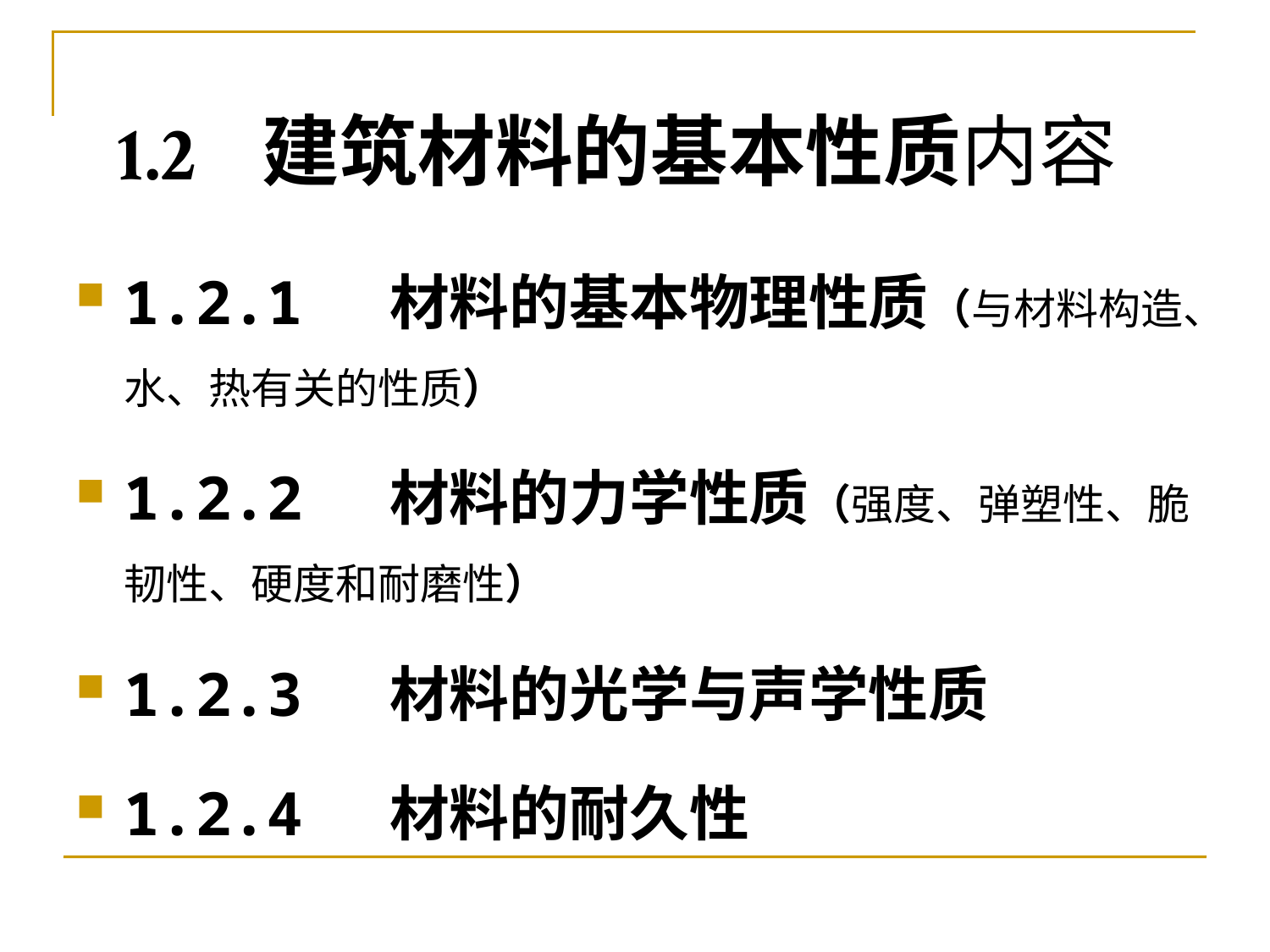

# 1.2   建筑材料的基本性质内容
1.2.1  材料的基本物理性质（与材料构造、水、热有关的性质）
1.2.2  材料的力学性质（强度、弹塑性、脆韧性、硬度和耐磨性）
1.2.3  材料的光学与声学性质
1.2.4  材料的耐久性